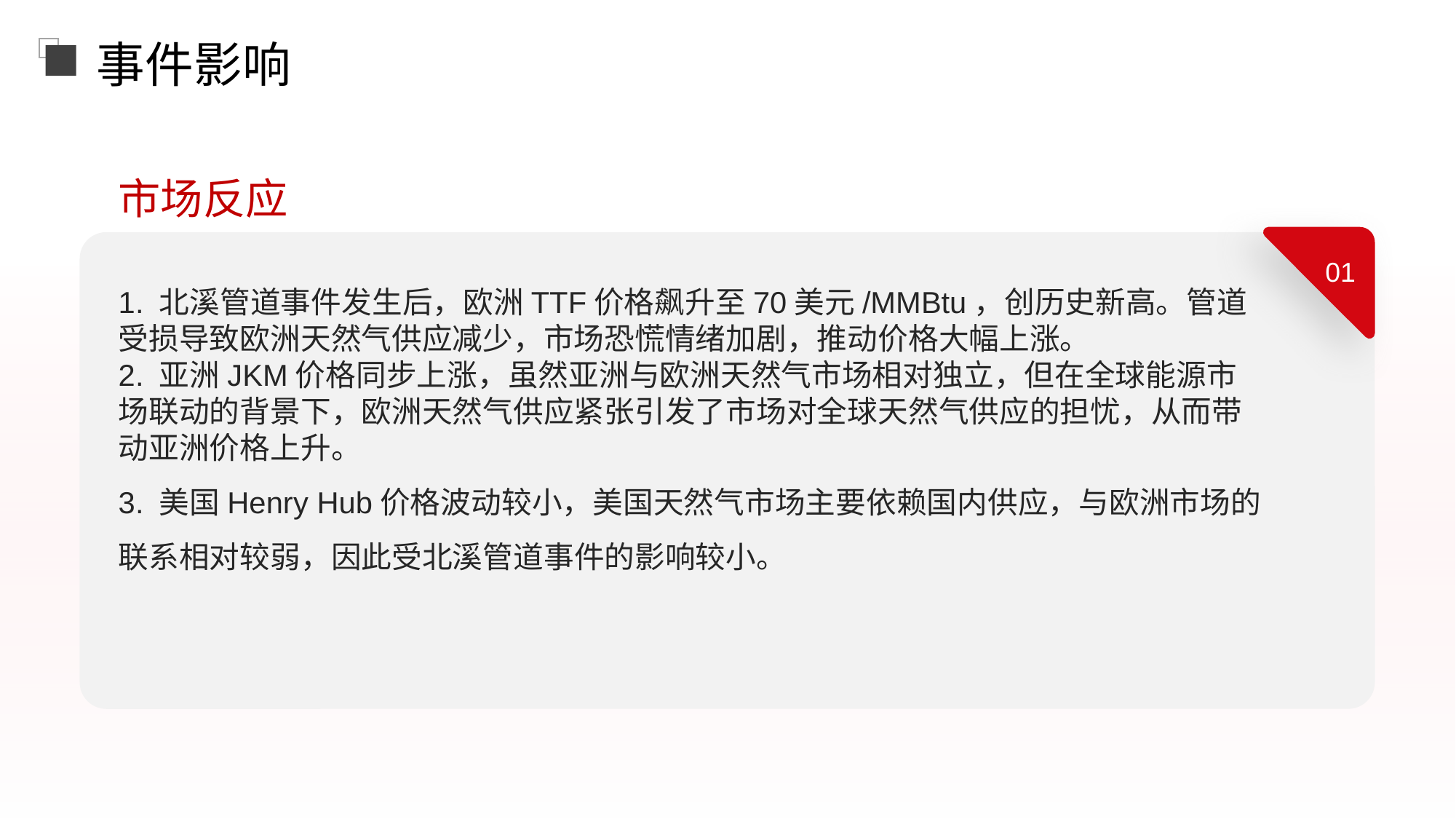

事件影响

市场反应

01
1. 北溪管道事件发生后，欧洲TTF价格飙升至70美元/MMBtu，创历史新高。管道受损导致欧洲天然气供应减少，市场恐慌情绪加剧，推动价格大幅上涨。
2. 亚洲JKM价格同步上涨，虽然亚洲与欧洲天然气市场相对独立，但在全球能源市场联动的背景下，欧洲天然气供应紧张引发了市场对全球天然气供应的担忧，从而带动亚洲价格上升。
3. 美国Henry Hub价格波动较小，美国天然气市场主要依赖国内供应，与欧洲市场的联系相对较弱，因此受北溪管道事件的影响较小。